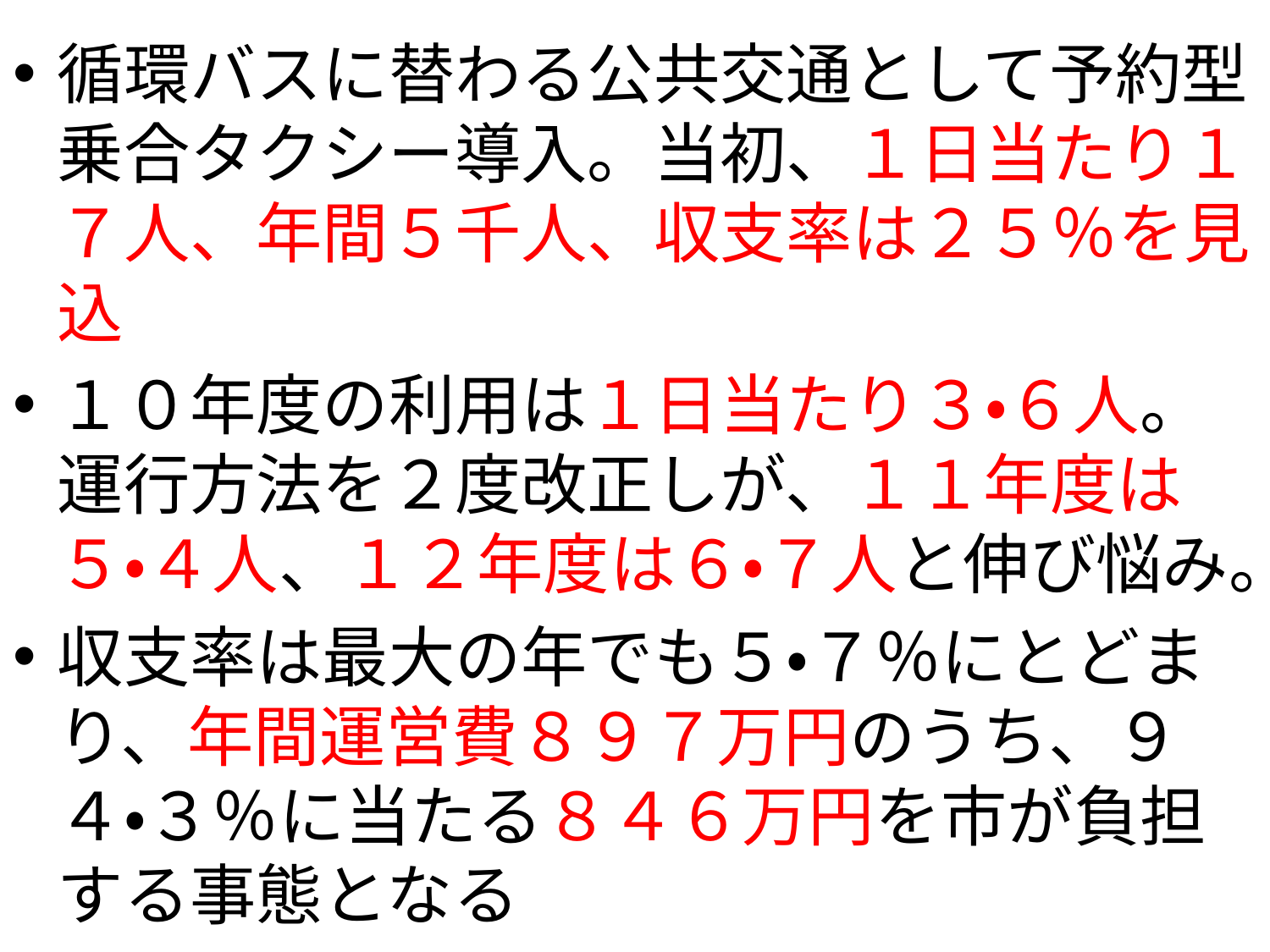

循環バスに替わる公共交通として予約型乗合タクシー導入。当初、１日当たり１７人、年間５千人、収支率は２５％を見込
１０年度の利用は１日当たり３・６人。運行方法を２度改正しが、１１年度は５・４人、１２年度は６・７人と伸び悩み。
収支率は最大の年でも５・７％にとどまり、年間運営費８９７万円のうち、９４・３％に当たる８４６万円を市が負担する事態となる